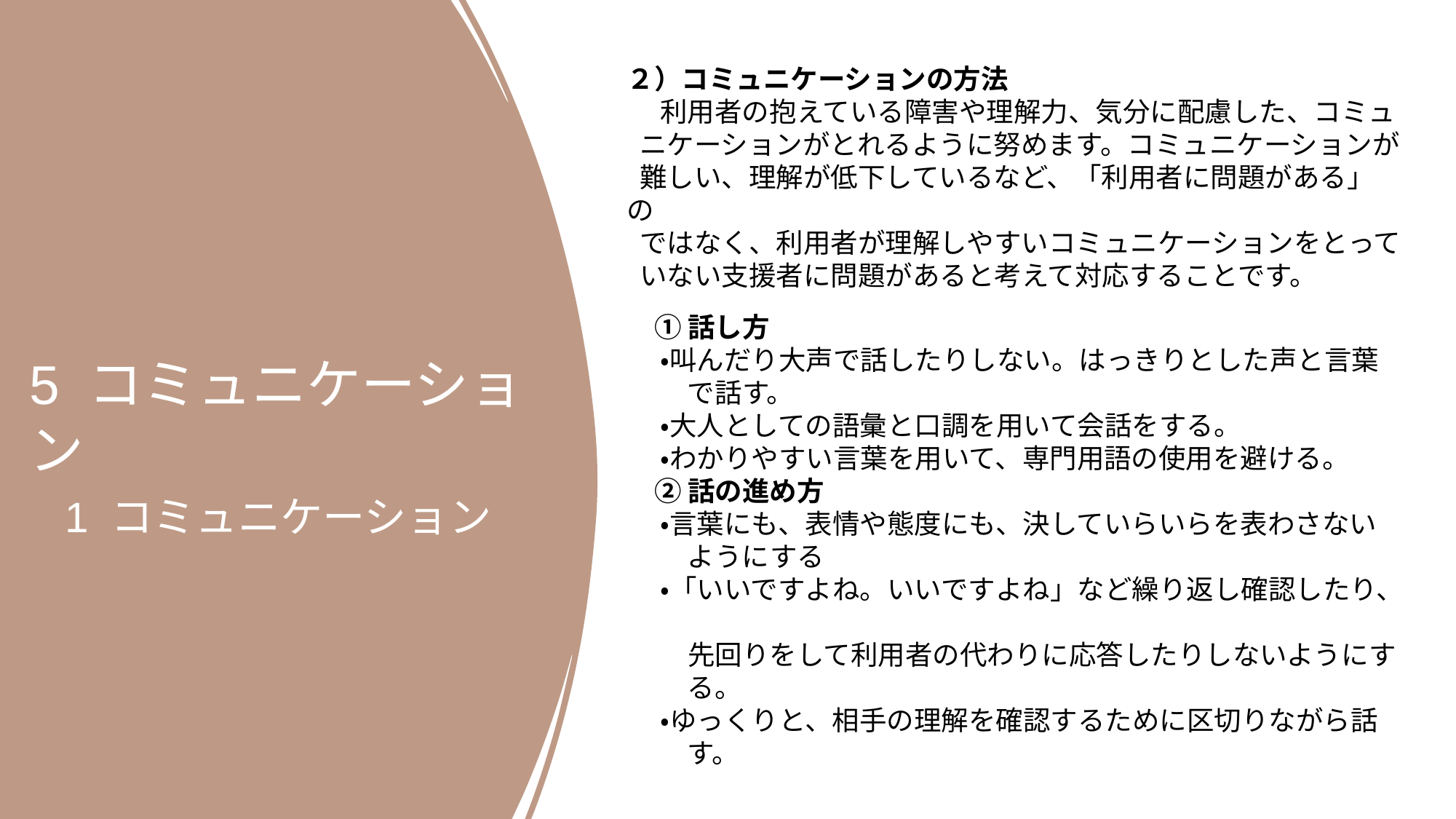

２）コミュニケーションの方法
　 利用者の抱えている障害や理解力、気分に配慮した、コミュ
 ニケーションがとれるように努めます。コミュニケーションが
 難しい、理解が低下しているなど、「利用者に問題がある」の
 ではなく、利用者が理解しやすいコミュニケーションをとって
 いない支援者に問題があると考えて対応することです。

　① 話し方
　 ・叫んだり大声で話したりしない。はっきりとした声と言葉
　　 で話す。
　 ・大人としての語彙と口調を用いて会話をする。
　 ・わかりやすい言葉を用いて、専門用語の使用を避ける。
　② 話の進め方
　 ・言葉にも、表情や態度にも、決していらいらを表わさない
　　 ようにする
　 ・「いいですよね。いいですよね」など繰り返し確認したり、
　　 先回りをして利用者の代わりに応答したりしないようにす
　　 る。
　 ・ゆっくりと、相手の理解を確認するために区切りながら話
　　 す。
5 コミュニケーション
   1 コミュニケーション